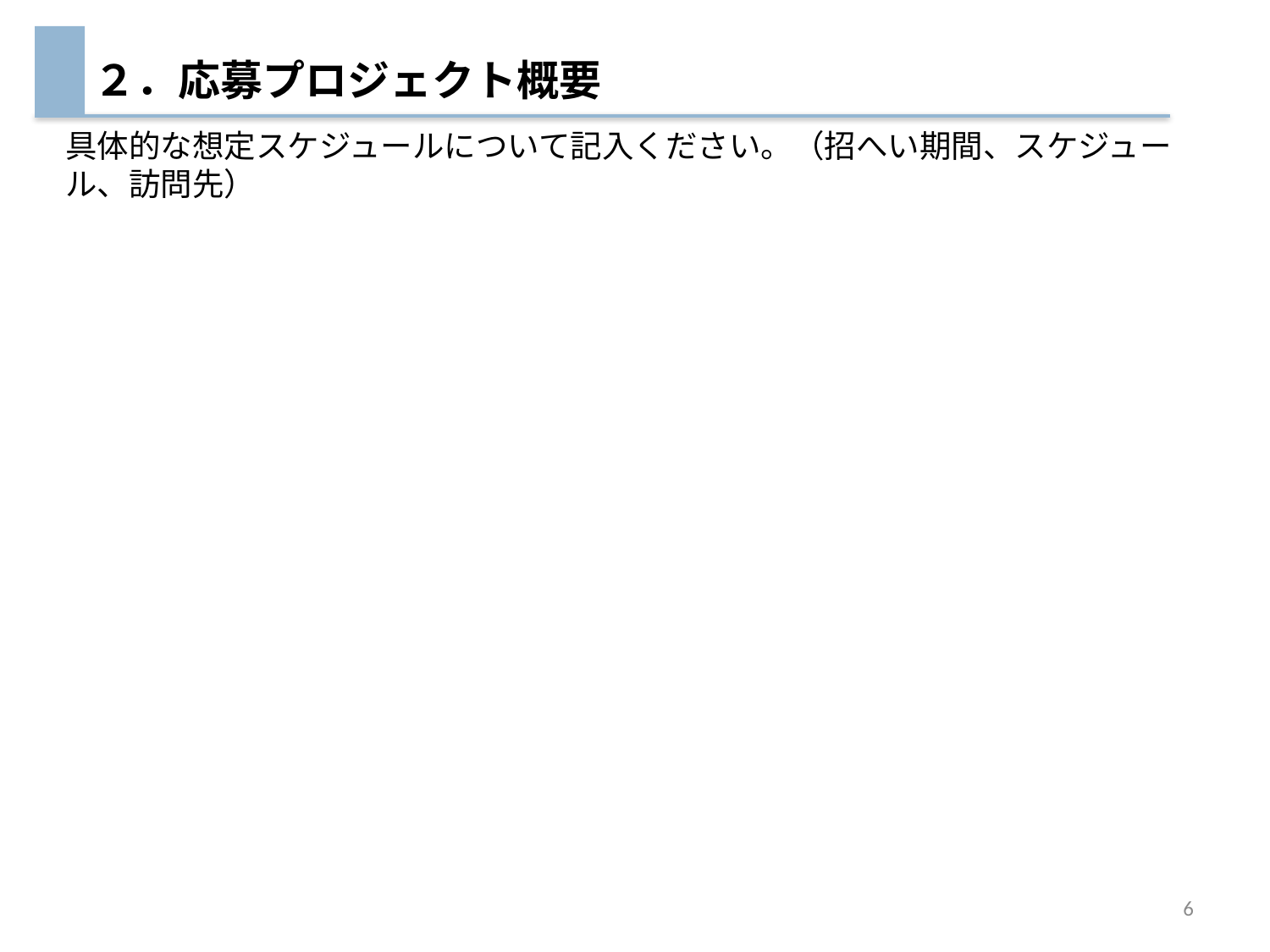

# ２．応募プロジェクト概要
具体的な想定スケジュールについて記入ください。（招へい期間、スケジュール、訪問先）

6